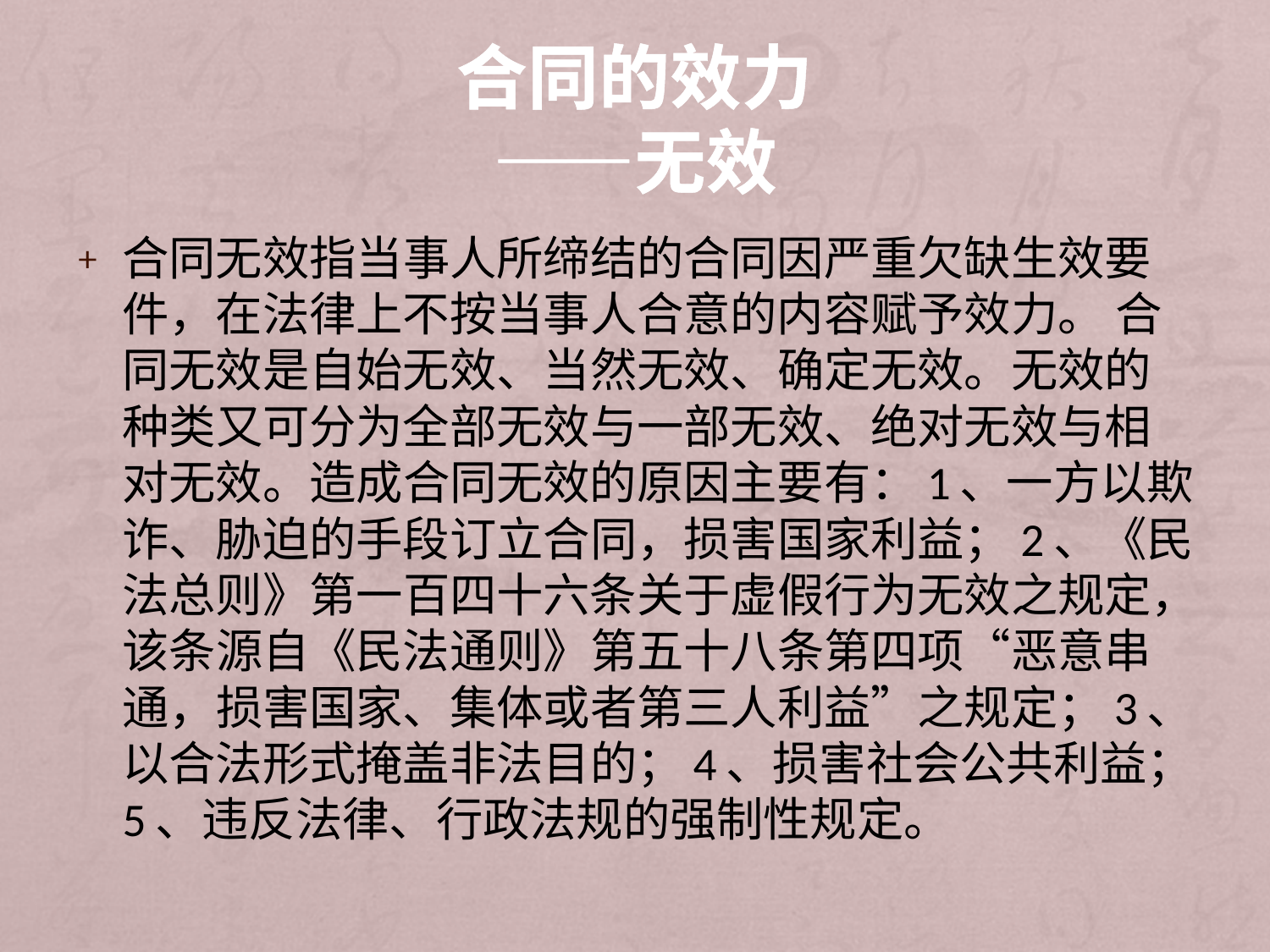

# 合同的效力 ——无效
合同无效指当事人所缔结的合同因严重欠缺生效要件，在法律上不按当事人合意的内容赋予效力。 合同无效是自始无效、当然无效、确定无效。无效的种类又可分为全部无效与一部无效、绝对无效与相对无效。造成合同无效的原因主要有：1、一方以欺诈、胁迫的手段订立合同，损害国家利益；2、《民法总则》第一百四十六条关于虚假行为无效之规定，该条源自《民法通则》第五十八条第四项“恶意串通，损害国家、集体或者第三人利益”之规定；3、以合法形式掩盖非法目的；4、损害社会公共利益；5、违反法律、行政法规的强制性规定。